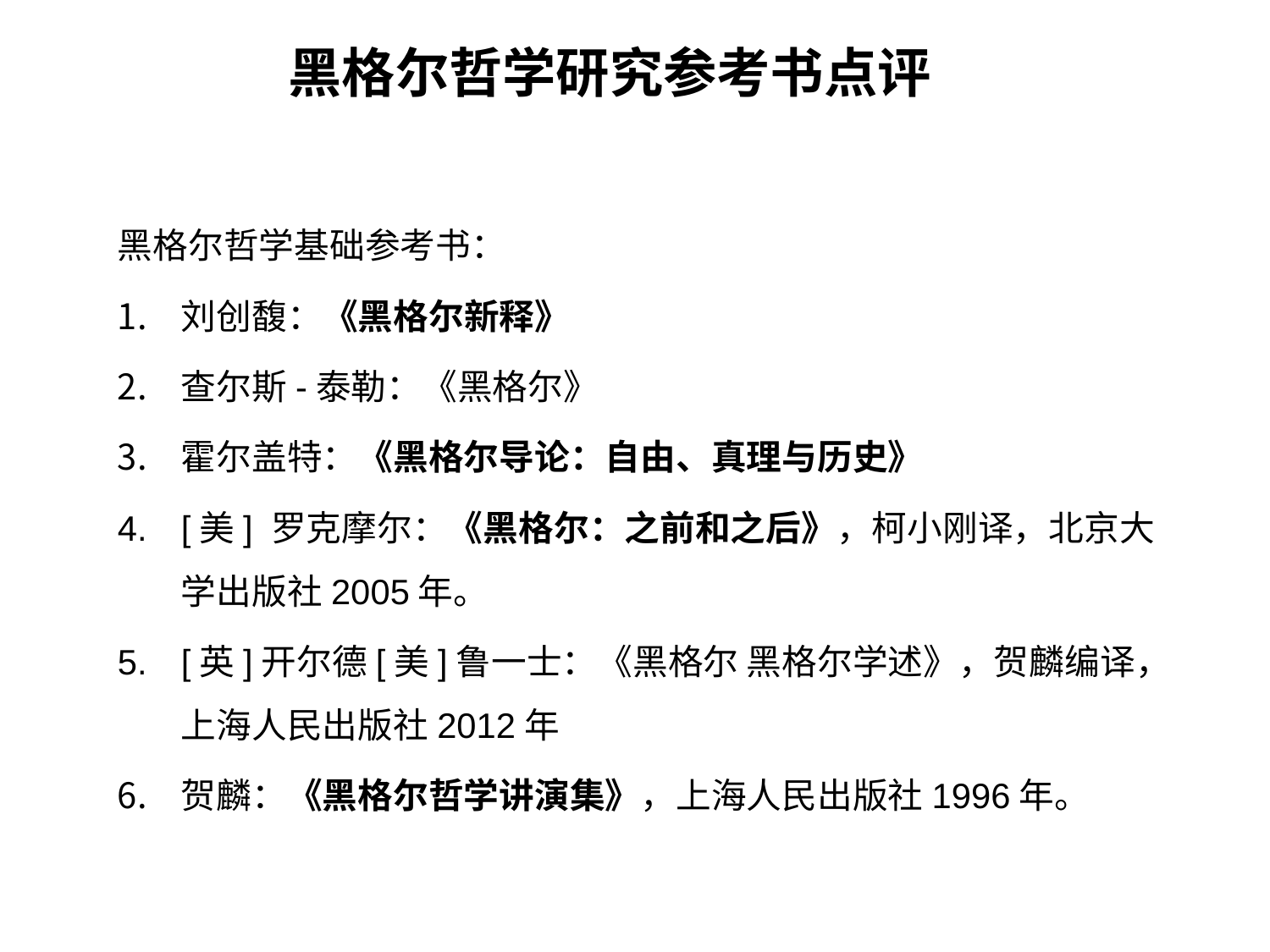

黑格尔哲学研究参考书点评
黑格尔哲学基础参考书：
刘创馥：《黑格尔新释》
查尔斯-泰勒：《黑格尔》
霍尔盖特：《黑格尔导论：自由、真理与历史》
[美] 罗克摩尔：《黑格尔：之前和之后》，柯小刚译，北京大学出版社2005年。
[英]开尔德[美]鲁一士：《黑格尔 黑格尔学述》，贺麟编译，上海人民出版社2012年
贺麟：《黑格尔哲学讲演集》，上海人民出版社1996年。